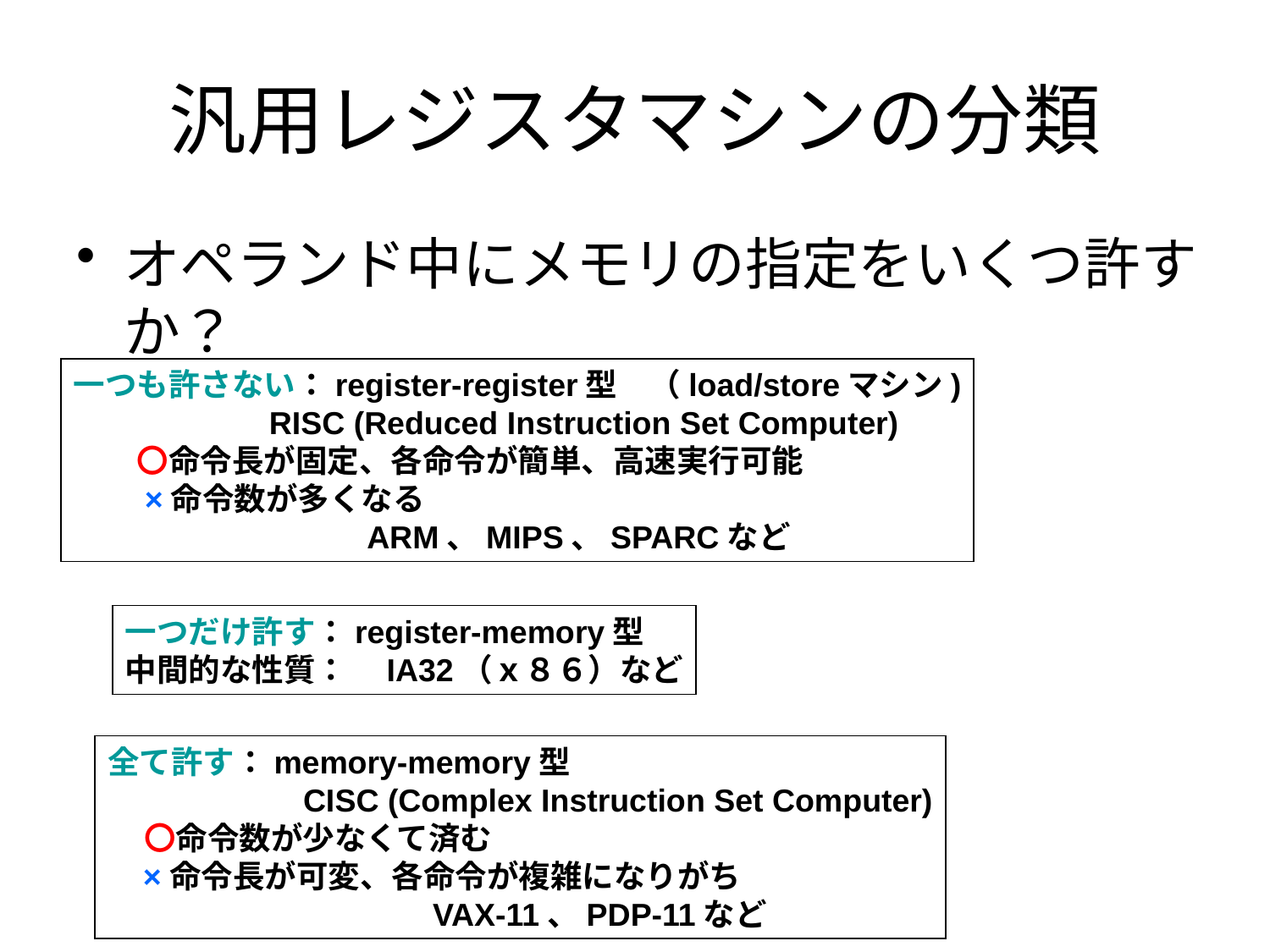

# 汎用レジスタマシンの分類
オペランド中にメモリの指定をいくつ許すか？
一つも許さない：register-register型　（load/storeマシン)
                      RISC (Reduced Instruction Set Computer)
　　〇命令長が固定、各命令が簡単、高速実行可能
　　×命令数が多くなる
　　　　　　　　　ARM、MIPS、SPARCなど
一つだけ許す：register-memory型
中間的な性質：　IA32（ｘ８６）など
全て許す：memory-memory型
                      CISC (Complex Instruction Set Computer)
    〇命令数が少なくて済む
    ×命令長が可変、各命令が複雑になりがち
　　　　　　　　　　VAX-11、PDP-11など